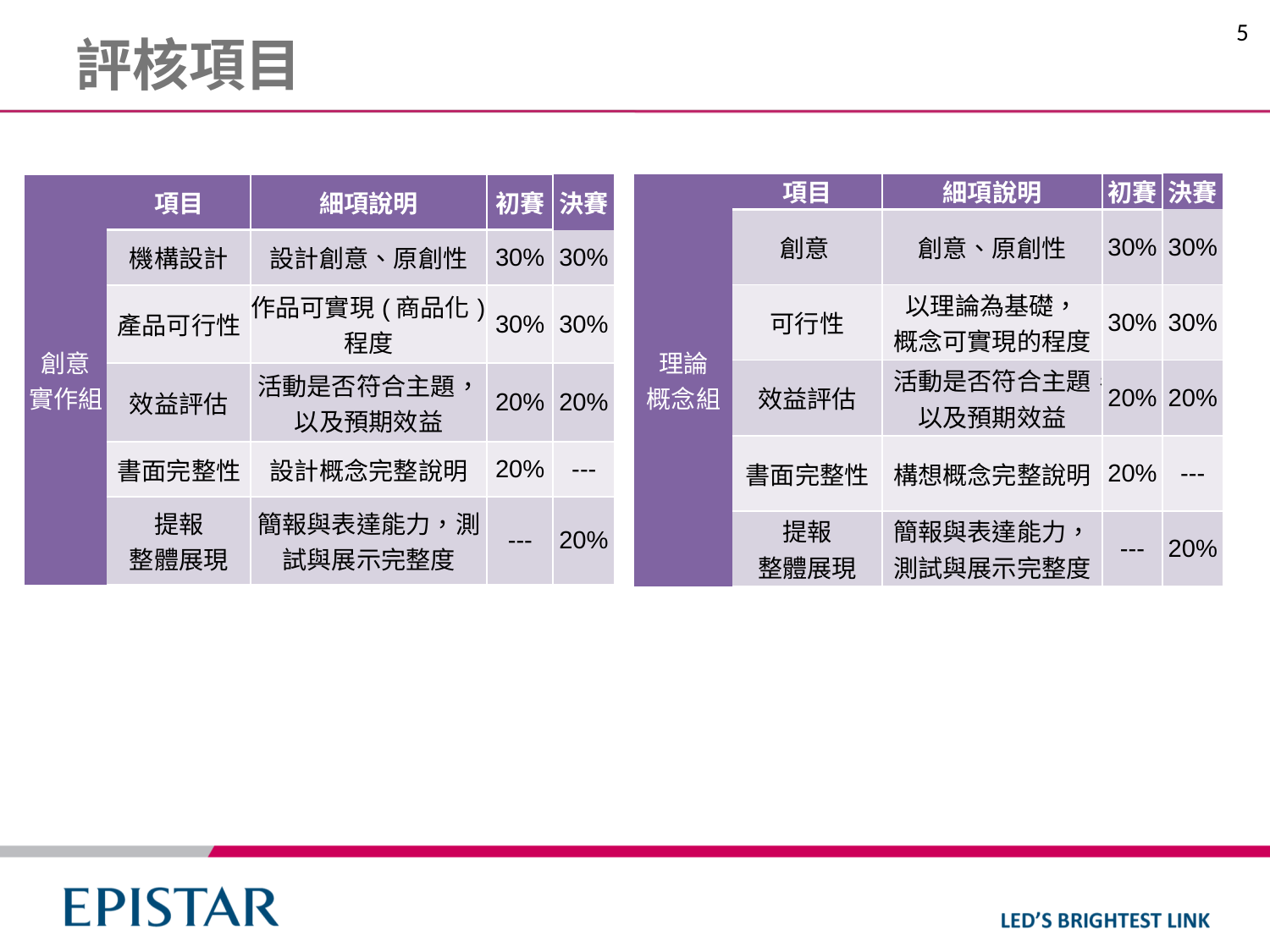

5
評核項目
| 理論 概念組 | 項目 | 細項說明 | 初賽 | 決賽 |
| --- | --- | --- | --- | --- |
|  | 創意 | 創意、原創性 | 30% | 30% |
|  | 可行性 | 以理論為基礎， 概念可實現的程度 | 30% | 30% |
|  | 效益評估 | 活動是否符合主題， 以及預期效益 | 20% | 20% |
|  | 書面完整性 | 構想概念完整說明 | 20% | --- |
|  | 提報 整體展現 | 簡報與表達能力， 測試與展示完整度 | --- | 20% |
| 創意 實作組 | 項目 | 細項說明 | 初賽 | 決賽 |
| --- | --- | --- | --- | --- |
|  | 機構設計 | 設計創意、原創性 | 30% | 30% |
|  | 產品可行性 | 作品可實現(商品化)程度 | 30% | 30% |
|  | 效益評估 | 活動是否符合主題， 以及預期效益 | 20% | 20% |
|  | 書面完整性 | 設計概念完整說明 | 20% | --- |
|  | 提報 整體展現 | 簡報與表達能力，測試與展示完整度 | --- | 20% |